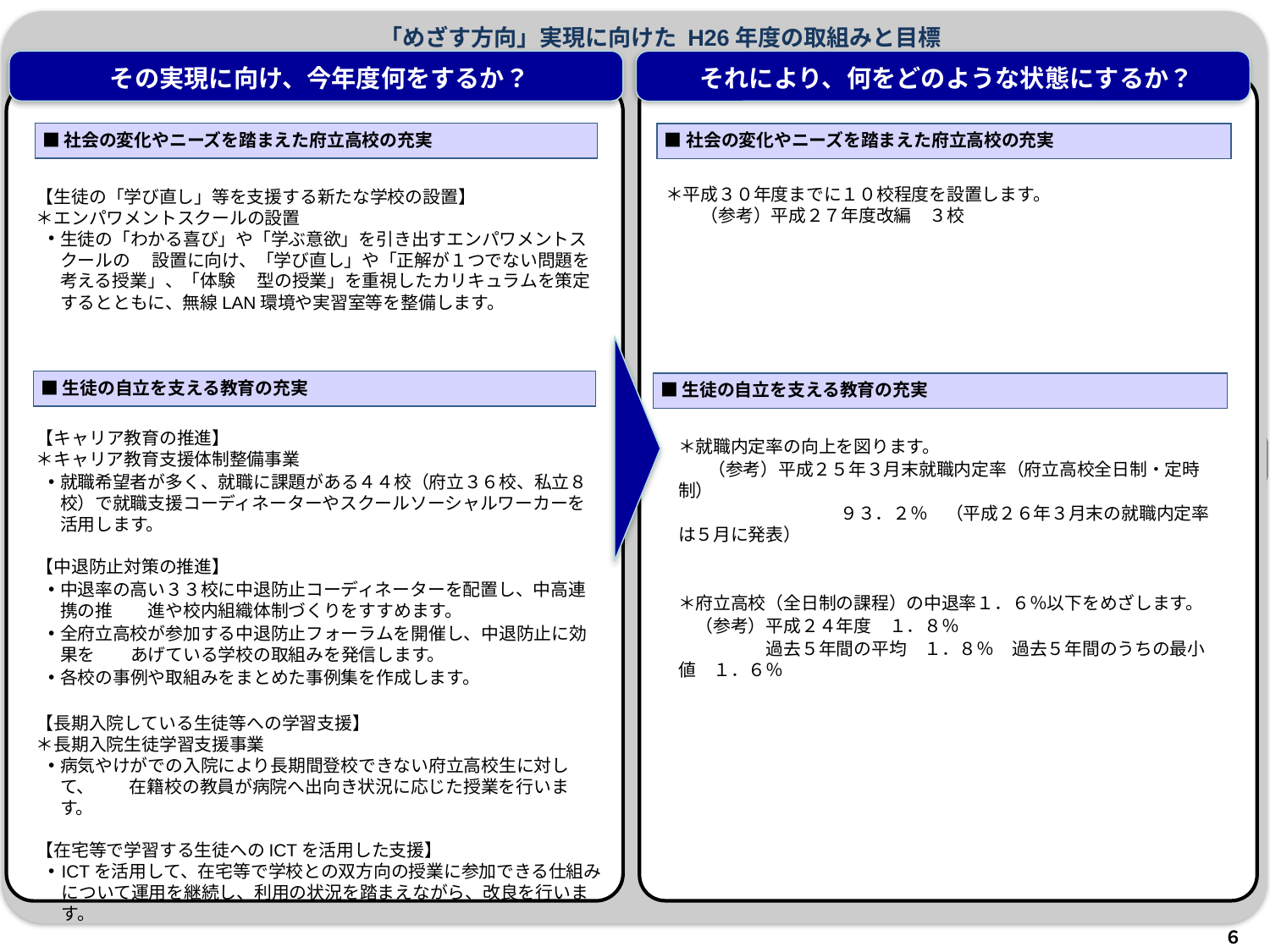

「めざす方向」実現に向けた H26年度の取組みと目標
その実現に向け、今年度何をするか？
それにより、何をどのような状態にするか？

■社会の変化やニーズを踏まえた府立高校の充実
■社会の変化やニーズを踏まえた府立高校の充実

【生徒の「学び直し」等を支援する新たな学校の設置】
＊エンパワメントスクールの設置
生徒の「わかる喜び」や「学ぶ意欲」を引き出すエンパワメントスクールの　 設置に向け、「学び直し」や「正解が１つでない問題を考える授業」、「体験 　型の授業」を重視したカリキュラムを策定するとともに、無線LAN環境や実習室等を整備します。

＊平成３０年度までに１０校程度を設置します。
　　（参考）平成２７年度改編　３校

■生徒の自立を支える教育の充実
■生徒の自立を支える教育の充実

＊就職内定率の向上を図ります。
  　（参考）平成２５年３月末就職内定率（府立高校全日制・定時制）
　　　　　　　　　 ９３．２％　（平成２６年３月末の就職内定率は５月に発表）

＊府立高校（全日制の課程）の中退率１．６％以下をめざします。
　（参考）平成２４年度　１．８％
　　　　　過去５年間の平均　１．８％　過去５年間のうちの最小値　１．６％

【キャリア教育の推進】
＊キャリア教育支援体制整備事業
就職希望者が多く、就職に課題がある４４校（府立３６校、私立８校）で就職支援コーディネーターやスクールソーシャルワーカーを活用します。

【中退防止対策の推進】
中退率の高い３３校に中退防止コーディネーターを配置し、中高連携の推　　進や校内組織体制づくりをすすめます。
全府立高校が参加する中退防止フォーラムを開催し、中退防止に効果を　　あげている学校の取組みを発信します。
各校の事例や取組みをまとめた事例集を作成します。

【長期入院している生徒等への学習支援】
＊長期入院生徒学習支援事業
病気やけがでの入院により長期間登校できない府立高校生に対して、　　在籍校の教員が病院へ出向き状況に応じた授業を行います。

【在宅等で学習する生徒へのICTを活用した支援】
ICTを活用して、在宅等で学校との双方向の授業に参加できる仕組みについて運用を継続し、利用の状況を踏まえながら、改良を行います。

平成23年度の数値より甘い目標設定（２．０％）ではなく、現状維持ぐらいにするべきではありませんか。【高校】
６